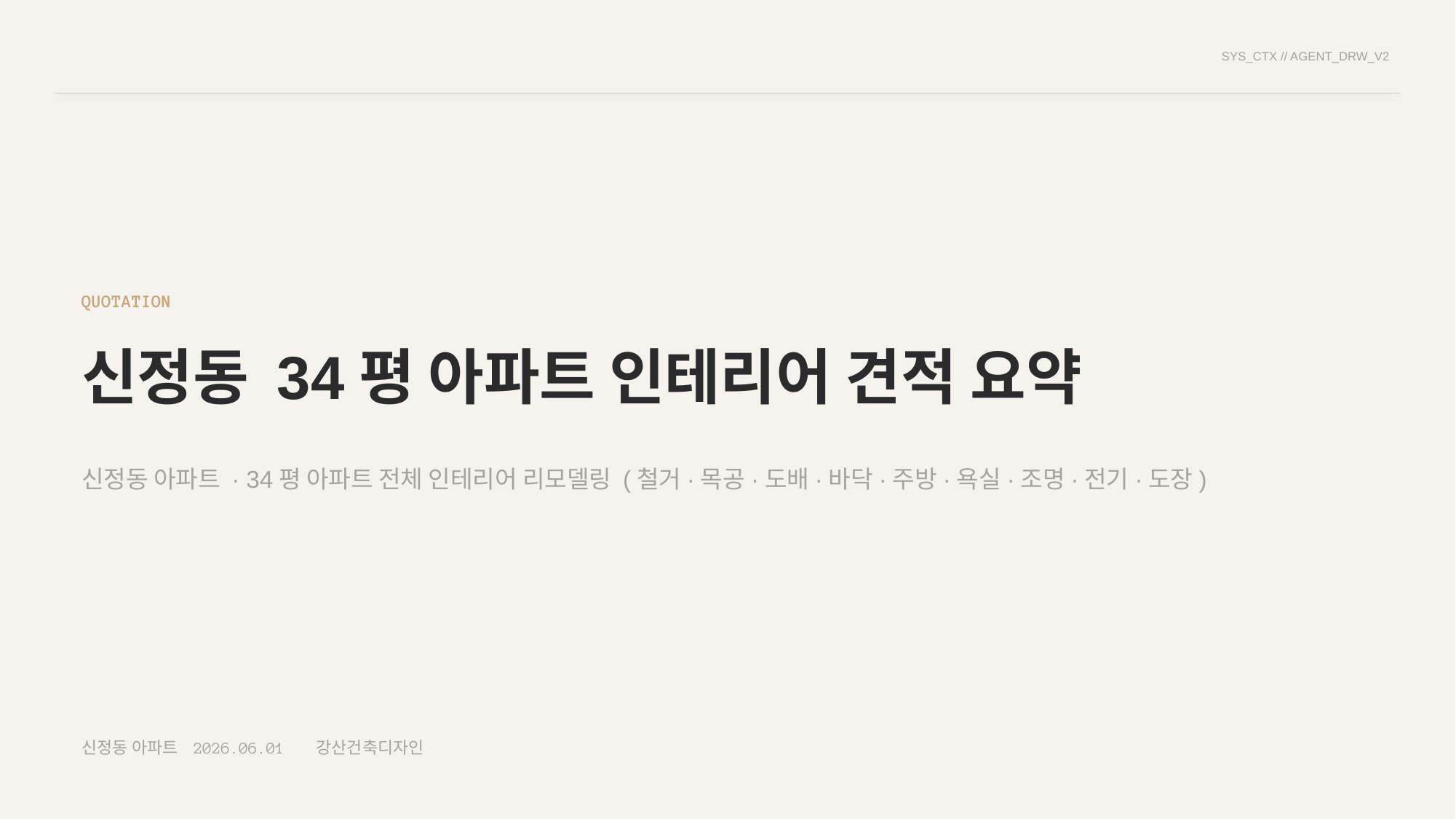

SYS_CTX // AGENT_DRW_V2

QUOTATION
신정동 34평 아파트 인테리어 견적 요약
신정동 아파트 · 34평 아파트 전체 인테리어 리모델링 (철거·목공·도배·바닥·주방·욕실·조명·전기·도장)
신정동 아파트   2026.06.01   강산건축디자인